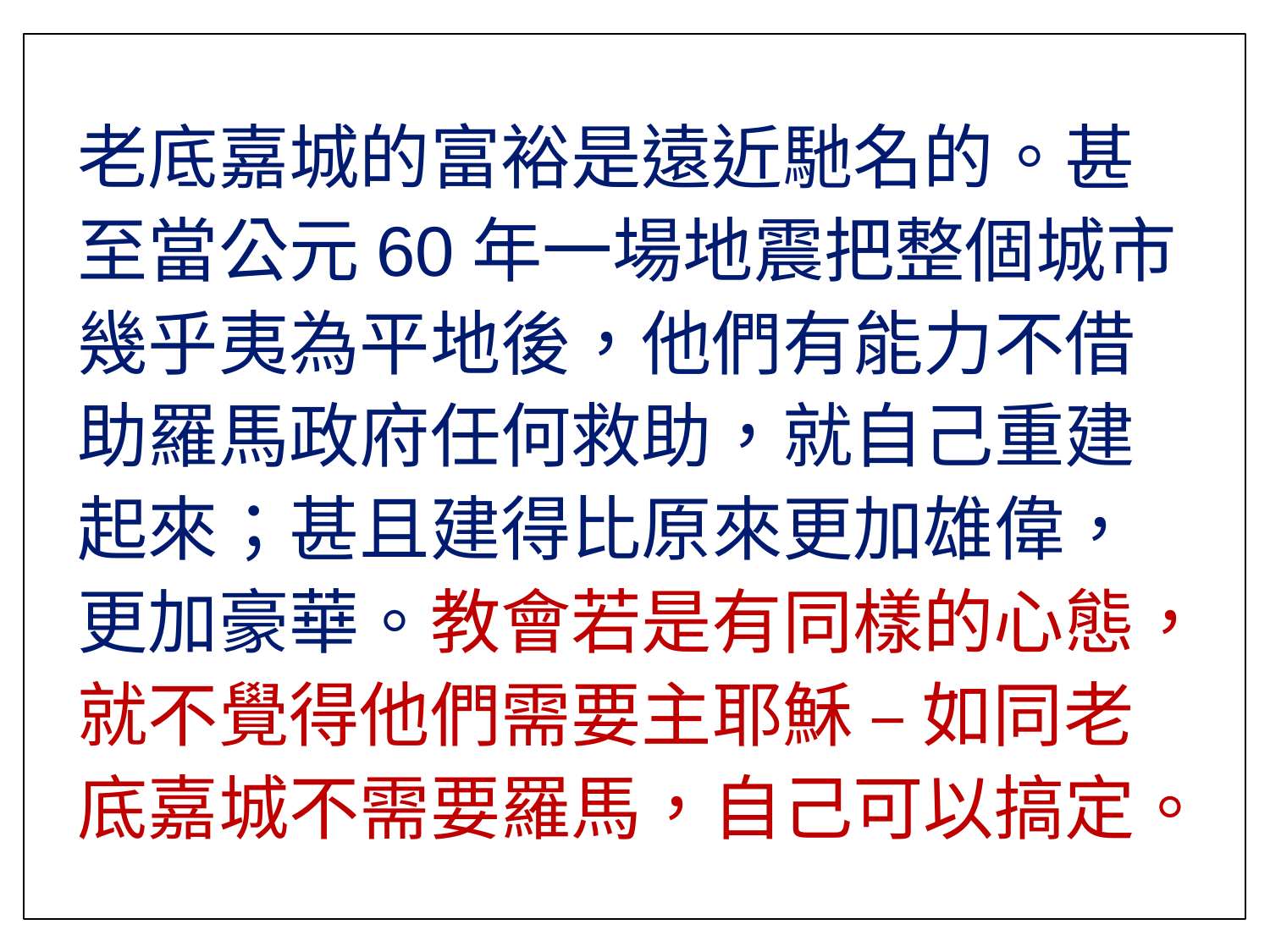

老底嘉城的富裕是遠近馳名的。甚至當公元60年一場地震把整個城市幾乎夷為平地後，他們有能力不借助羅馬政府任何救助，就自己重建起來；甚且建得比原來更加雄偉，更加豪華。教會若是有同樣的心態，就不覺得他們需要主耶穌 – 如同老底嘉城不需要羅馬，自己可以搞定。